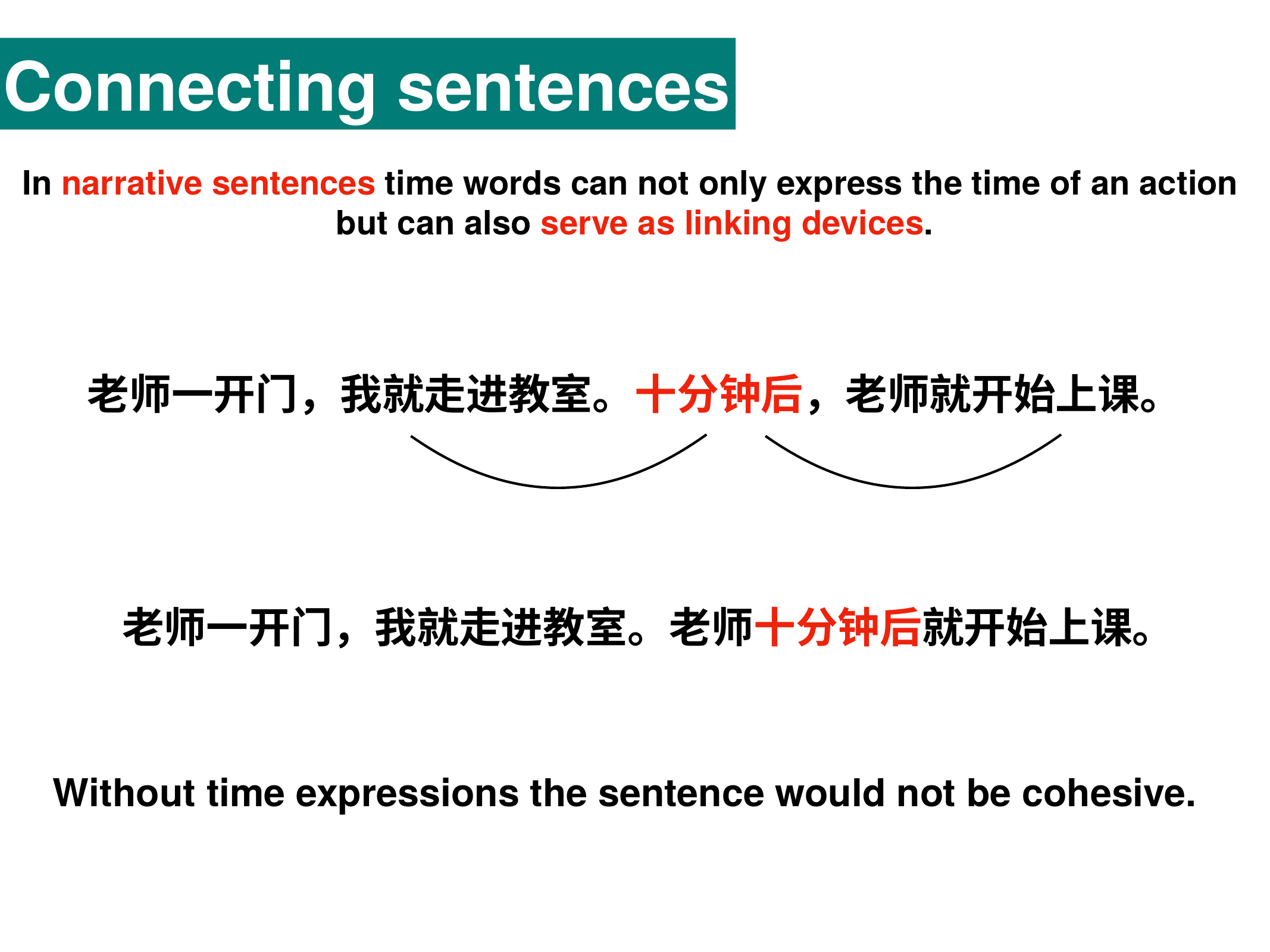

Connecting sentences
In narrative sentences time words can not only express the time of an action
but can also serve as linking devices.
老师一开门，我就走进教室。十分钟后，老师就开始上课。

老师一开门，我就走进教室。老师十分钟后就开始上课。
Without time expressions the sentence would not be cohesive.